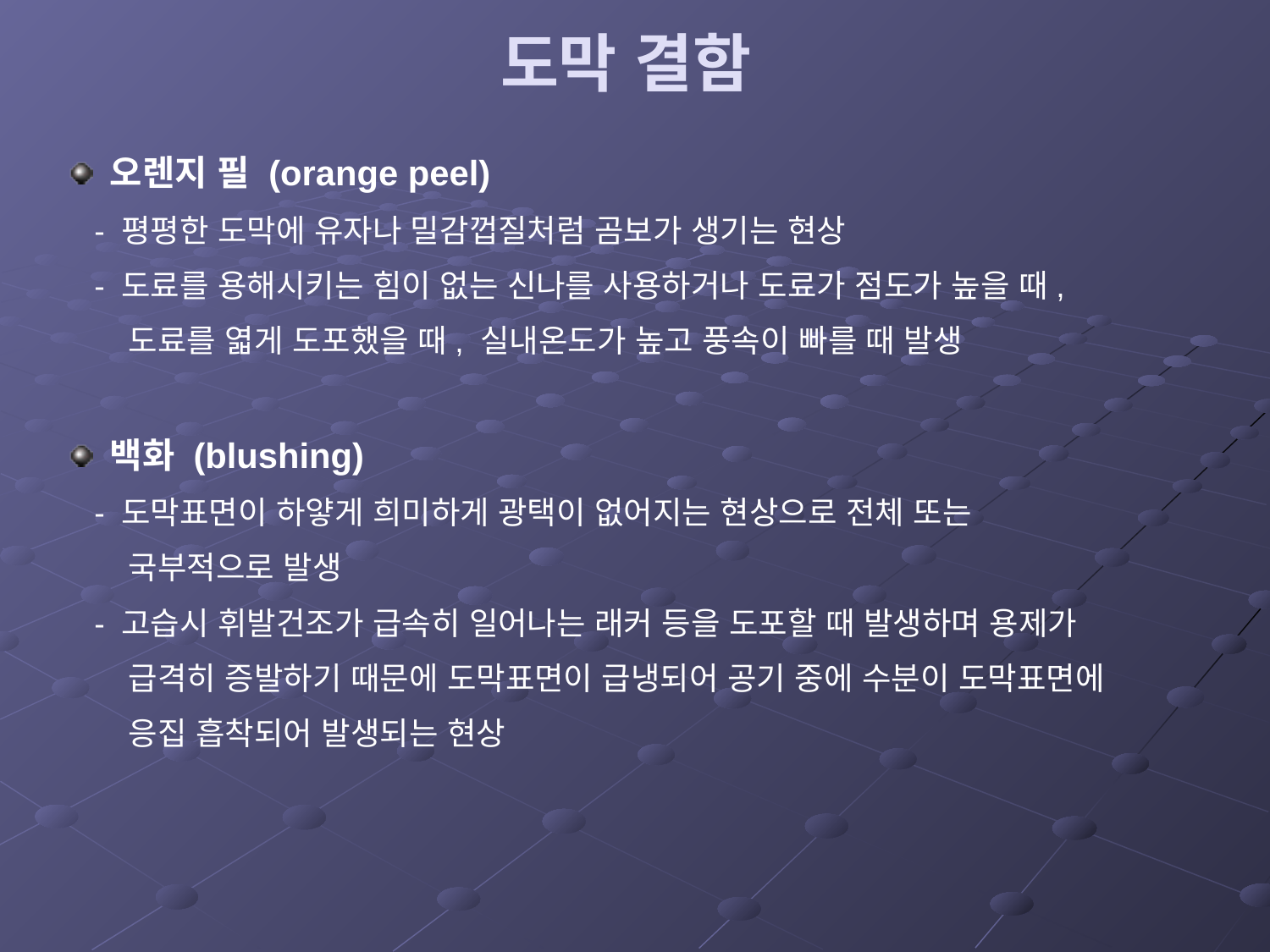

# 도막 결함
오렌지 필 (orange peel)
   - 평평한 도막에 유자나 밀감껍질처럼 곰보가 생기는 현상
   - 도료를 용해시키는 힘이 없는 신나를 사용하거나 도료가 점도가 높을 때,
      도료를 엷게 도포했을 때, 실내온도가 높고 풍속이 빠를 때 발생

백화 (blushing)
   - 도막표면이 하얗게 희미하게 광택이 없어지는 현상으로 전체 또는
      국부적으로 발생
   - 고습시 휘발건조가 급속히 일어나는 래커 등을 도포할 때 발생하며 용제가
      급격히 증발하기 때문에 도막표면이 급냉되어 공기 중에 수분이 도막표면에
      응집 흡착되어 발생되는 현상